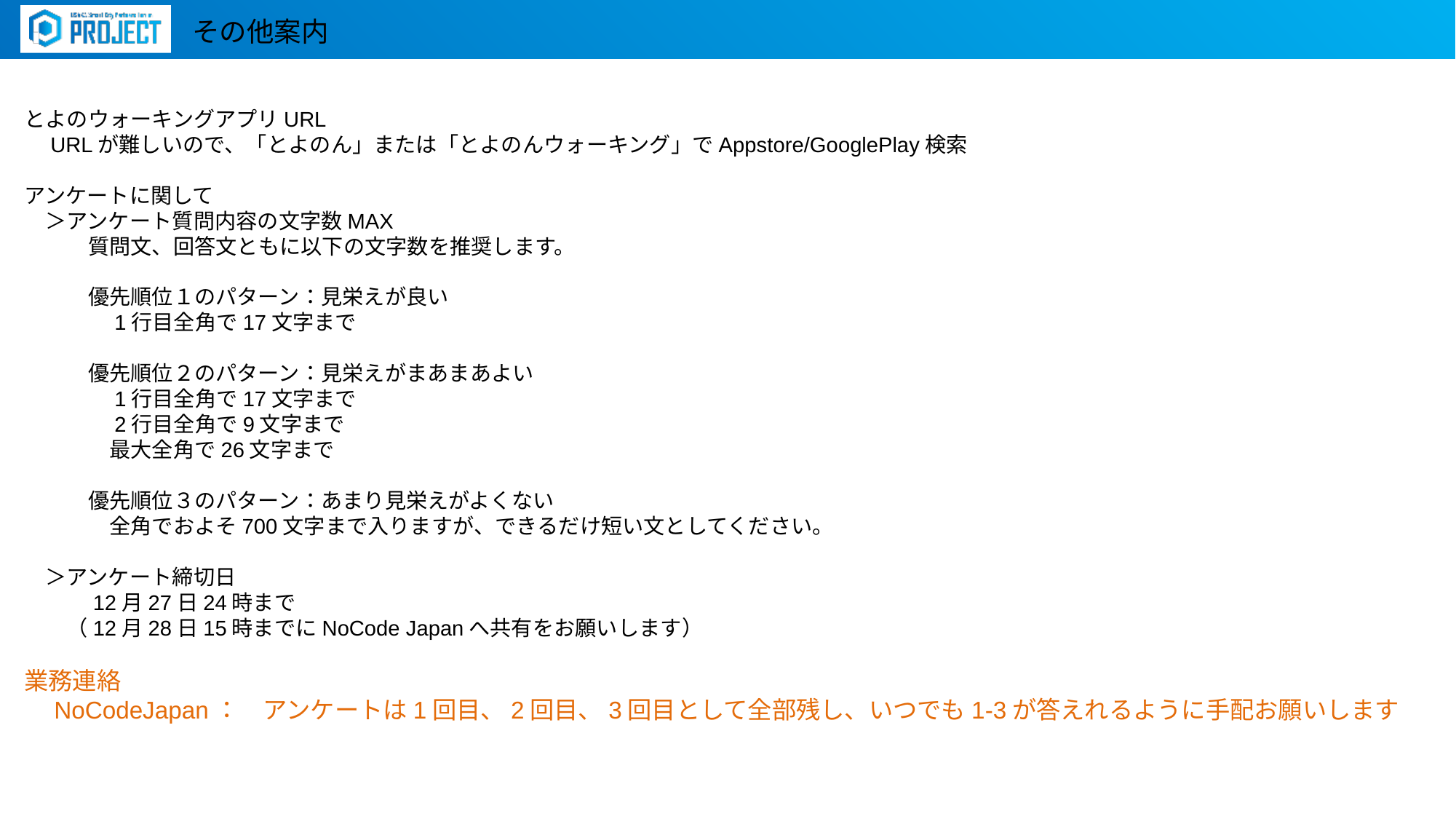

その他案内
とよのウォーキングアプリURL
　URLが難しいので、「とよのん」または「とよのんウォーキング」でAppstore/GooglePlay検索

アンケートに関して
　＞アンケート質問内容の文字数MAX
　　　質問文、回答文ともに以下の文字数を推奨します。

　　　優先順位１のパターン：見栄えが良い
　　　　1行目全角で17文字まで

　　　優先順位２のパターン：見栄えがまあまあよい
　　　　1行目全角で17文字まで
　　　　2行目全角で9文字まで
　　　　最大全角で26文字まで

　　　優先順位３のパターン：あまり見栄えがよくない
　　　　全角でおよそ700文字まで入りますが、できるだけ短い文としてください。

　＞アンケート締切日
　　　12月27日24時まで
　　（12月28日15時までにNoCode Japanへ共有をお願いします）

業務連絡
　NoCodeJapan：　アンケートは1回目、2回目、3回目として全部残し、いつでも1-3が答えれるように手配お願いします